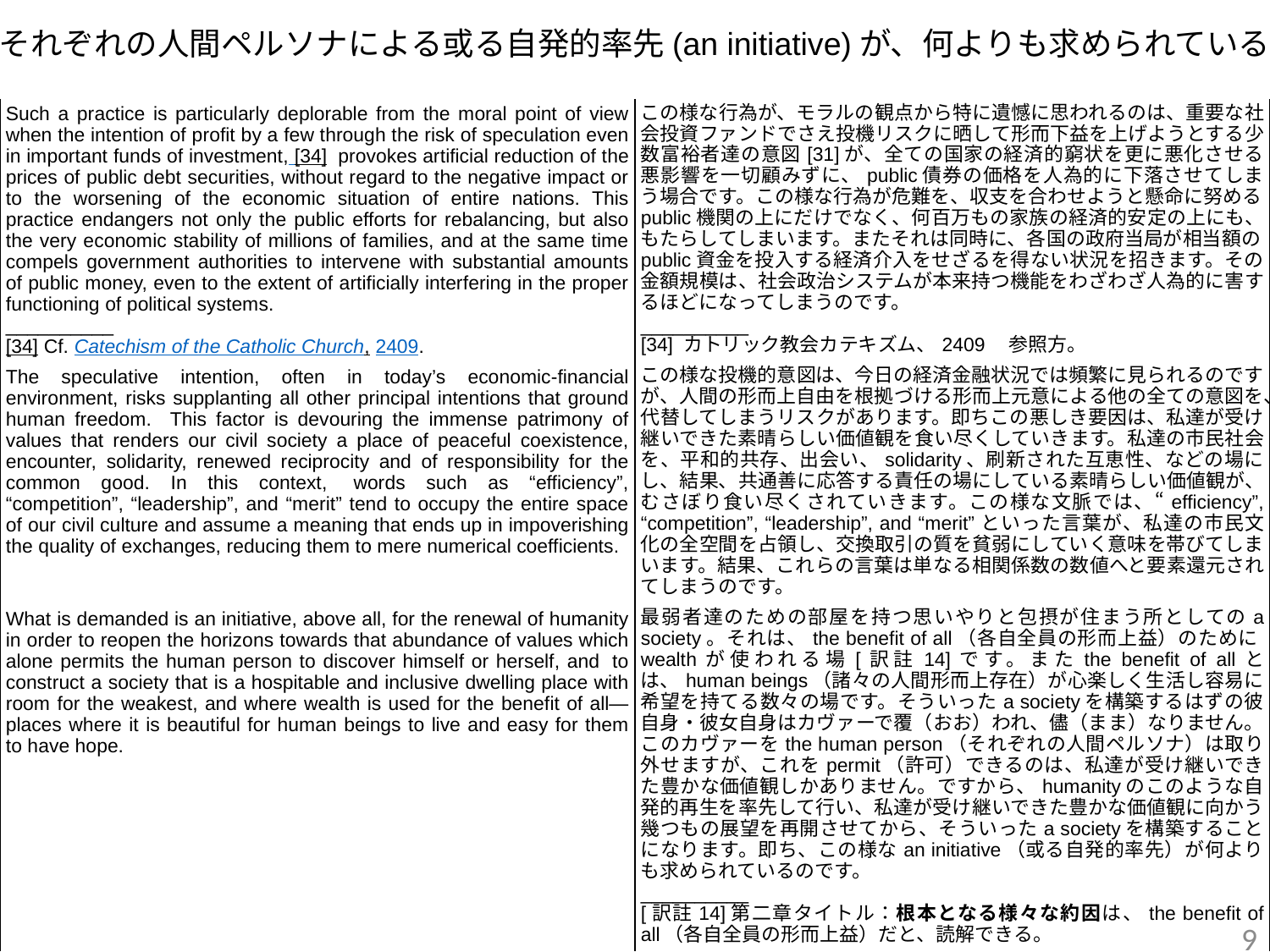

# それぞれの人間ペルソナによる或る自発的率先(an initiative)が、何よりも求められている
| Such a practice is particularly deplorable from the moral point of view when the intention of profit by a few through the risk of speculation even in important funds of investment, [34]  provokes artificial reduction of the prices of public debt securities, without regard to the negative impact or to the worsening of the economic situation of entire nations. This practice endangers not only the public efforts for rebalancing, but also the very economic stability of millions of families, and at the same time compels government authorities to intervene with substantial amounts of public money, even to the extent of artificially interfering in the proper functioning of political systems. \_\_\_\_\_\_\_\_\_\_ [34] Cf. Catechism of the Catholic Church, 2409. | この様な行為が、モラルの観点から特に遺憾に思われるのは、重要な社会投資ファンドでさえ投機リスクに晒して形而下益を上げようとする少数富裕者達の意図[31]が、全ての国家の経済的窮状を更に悪化させる悪影響を一切顧みずに、public債券の価格を人為的に下落させてしまう場合です。この様な行為が危難を、収支を合わせようと懸命に努めるpublic機関の上にだけでなく、何百万もの家族の経済的安定の上にも、もたらしてしまいます。またそれは同時に、各国の政府当局が相当額のpublic資金を投入する経済介入をせざるを得ない状況を招きます。その金額規模は、社会政治システムが本来持つ機能をわざわざ人為的に害するほどになってしまうのです。 \_\_\_\_\_\_\_\_\_\_ [34] カトリック教会カテキズム、2409　参照方。 |
| --- | --- |
| The speculative intention, often in today’s economic-financial environment, risks supplanting all other principal intentions that ground human freedom. This factor is devouring the immense patrimony of values that renders our civil society a place of peaceful coexistence, encounter, solidarity, renewed reciprocity and of responsibility for the common good. In this context,  words such as “efficiency”, “competition”, “leadership”, and “merit” tend to occupy the entire space of our civil culture and assume a meaning that ends up in impoverishing the quality of exchanges, reducing them to mere numerical coefficients. | この様な投機的意図は、今日の経済金融状況では頻繁に見られるのですが、人間の形而上自由を根拠づける形而上元意による他の全ての意図を、代替してしまうリスクがあります。即ちこの悪しき要因は、私達が受け継いできた素晴らしい価値観を食い尽くしていきます。私達の市民社会を、平和的共存、出会い、solidarity、刷新された互恵性、などの場にし、結果、共通善に応答する責任の場にしている素晴らしい価値観が、むさぼり食い尽くされていきます。この様な文脈では、“efficiency”, “competition”, “leadership”, and “merit”といった言葉が、私達の市民文化の全空間を占領し、交換取引の質を貧弱にしていく意味を帯びてしまいます。結果、これらの言葉は単なる相関係数の数値へと要素還元されてしまうのです。 |
| What is demanded is an initiative, above all, for the renewal of humanity in order to reopen the horizons towards that abundance of values which alone permits the human person to discover himself or herself, and  to construct a society that is a hospitable and inclusive dwelling place with room for the weakest, and where wealth is used for the benefit of all—places where it is beautiful for human beings to live and easy for them to have hope. | 最弱者達のための部屋を持つ思いやりと包摂が住まう所としてのa society。それは、the benefit of all（各自全員の形而上益）のためにwealthが使われる場[訳註14]です。またthe benefit of allとは、human beings（諸々の人間形而上存在）が心楽しく生活し容易に希望を持てる数々の場です。そういったa societyを構築するはずの彼自身・彼女自身はカヴァーで覆（おお）われ、儘（まま）なりません。このカヴァーをthe human person（それぞれの人間ペルソナ）は取り外せますが、これをpermit（許可）できるのは、私達が受け継いできた豊かな価値観しかありません。ですから、humanityのこのような自発的再生を率先して行い、私達が受け継いできた豊かな価値観に向かう幾つもの展望を再開させてから、そういったa societyを構築することになります。即ち、この様なan initiative（或る自発的率先）が何よりも求められているのです。 \_\_\_\_\_\_\_\_\_\_ [訳註14]第二章タイトル：根本となる様々な約因は、the benefit of all（各自全員の形而上益）だと、読解できる。 |
9